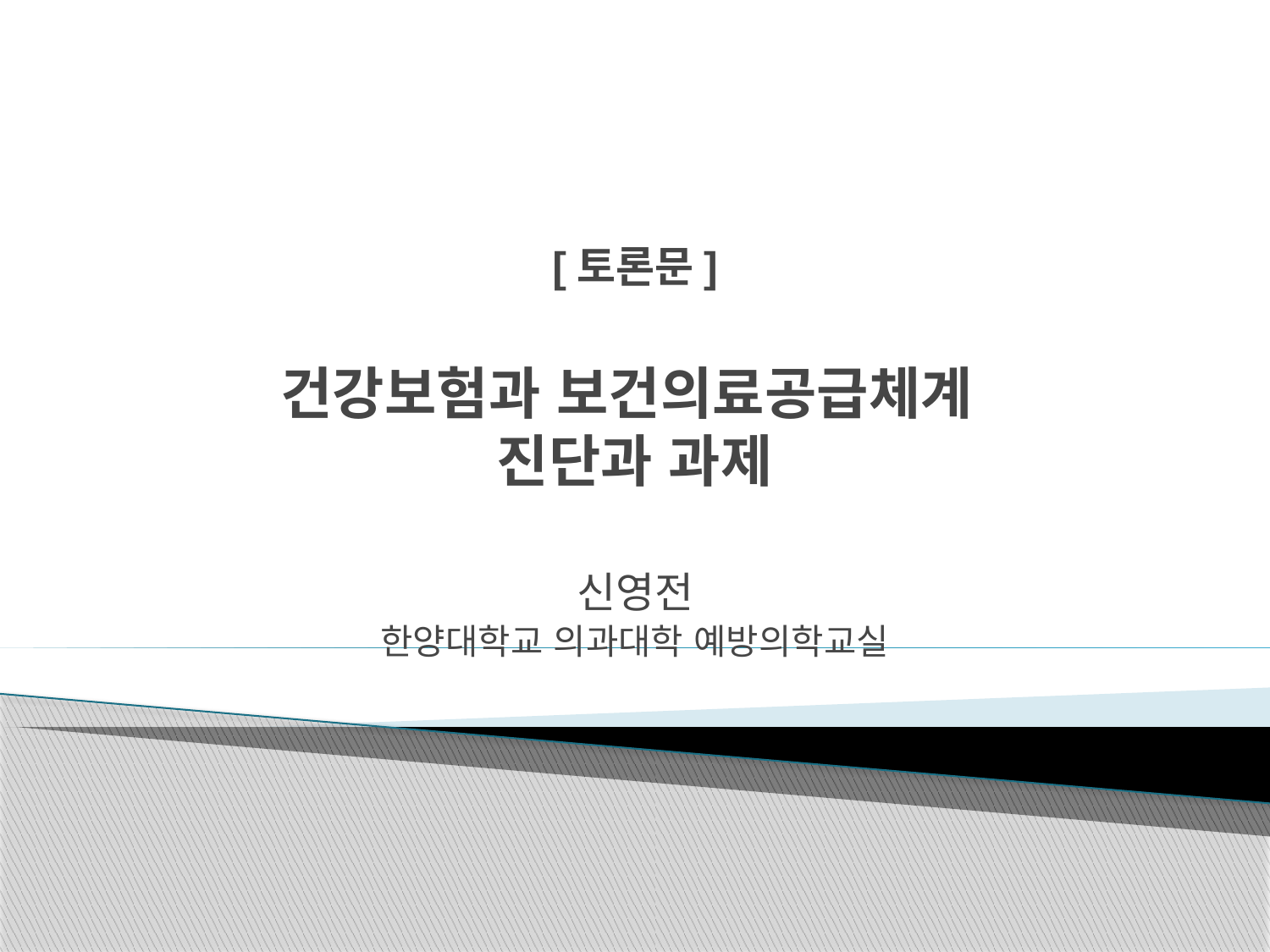

[토론문]
건강보험과 보건의료공급체계
진단과 과제

신영전
한양대학교 의과대학 예방의학교실